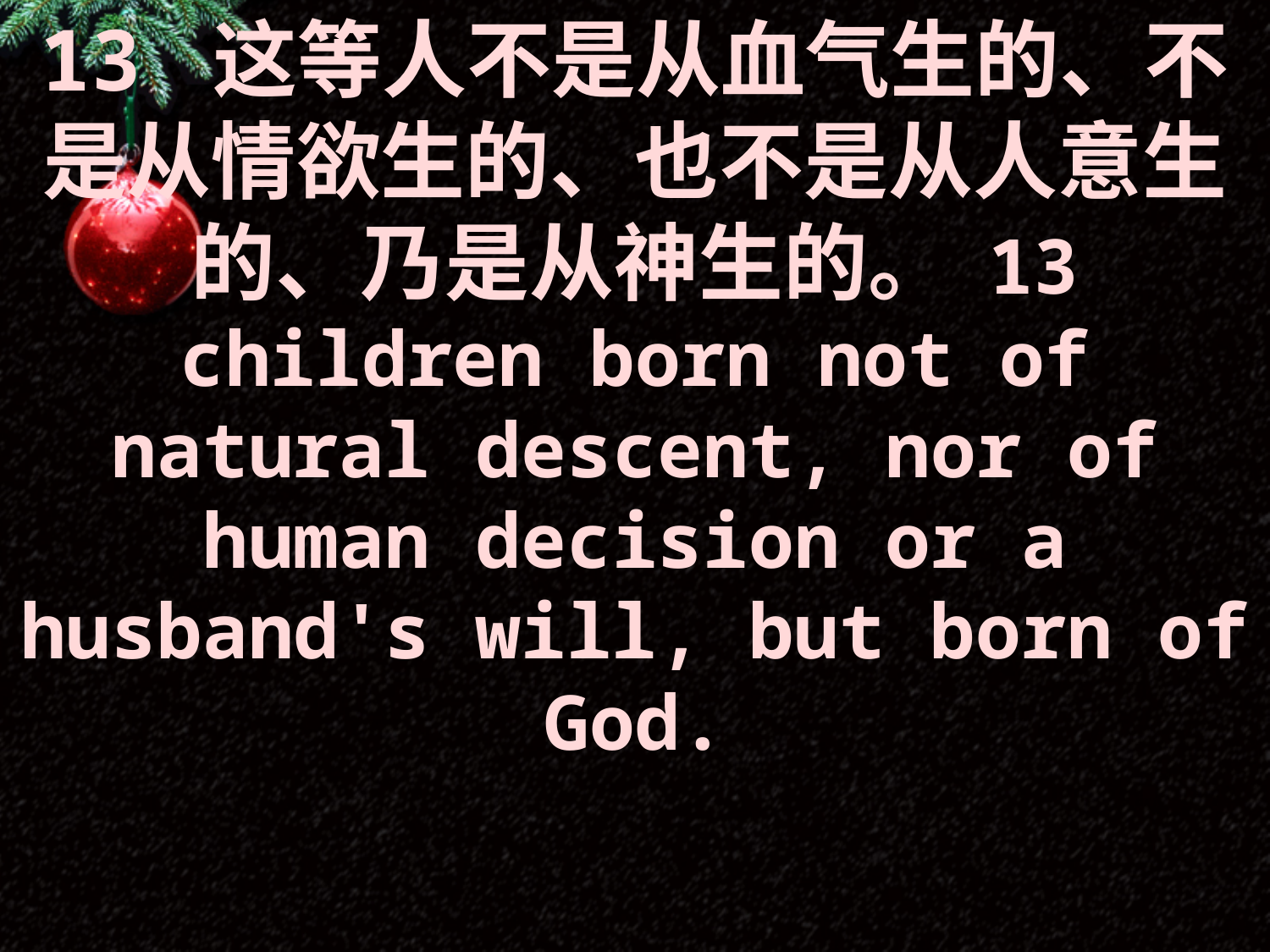

13 这等人不是从血气生的、不是从情欲生的、也不是从人意生的、乃是从神生的。 13 children born not of natural descent, nor of human decision or a husband's will, but born of God.